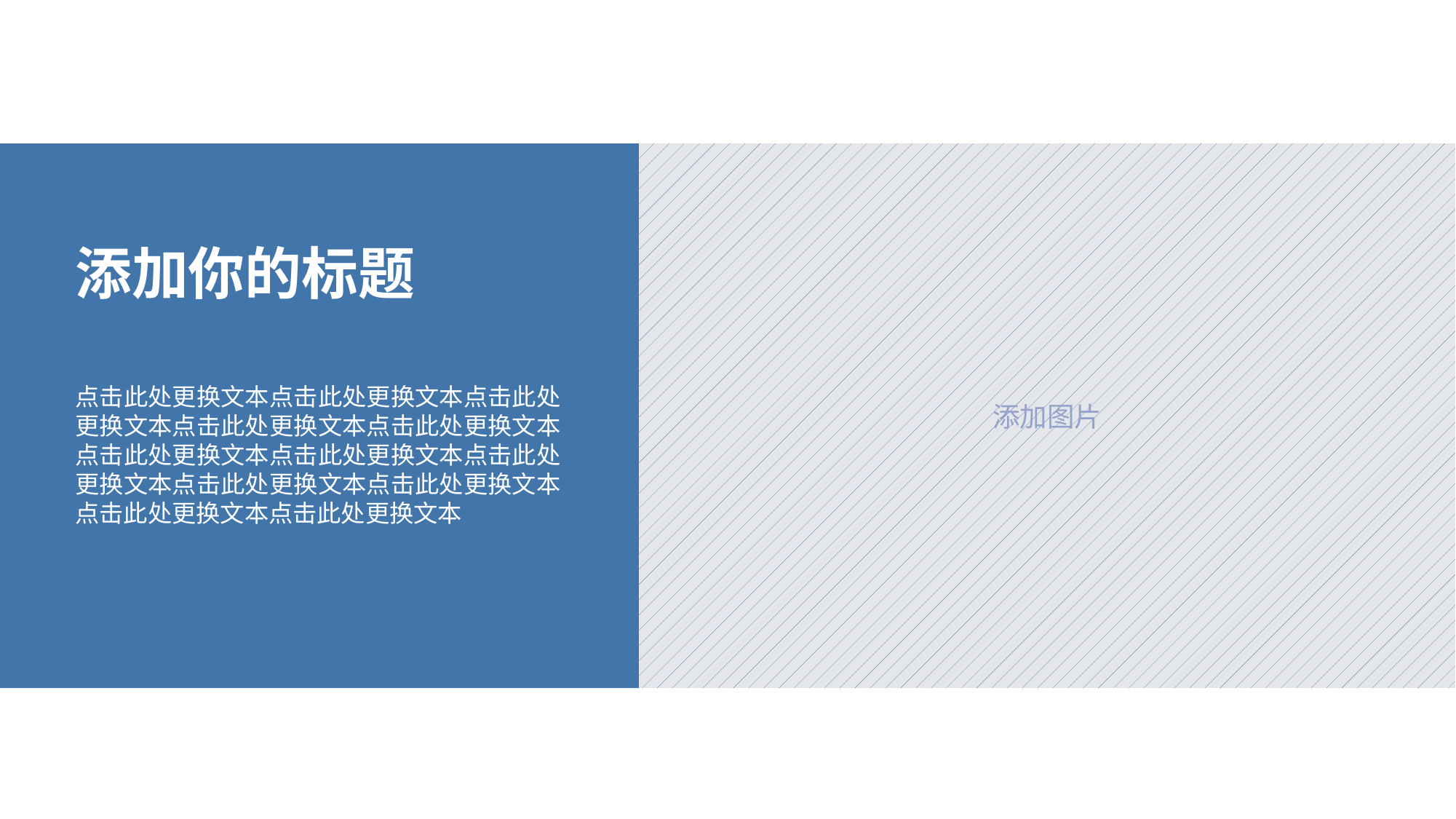

添加图片
添加你的标题
点击此处更换文本点击此处更换文本点击此处更换文本点击此处更换文本点击此处更换文本点击此处更换文本点击此处更换文本点击此处更换文本点击此处更换文本点击此处更换文本点击此处更换文本点击此处更换文本